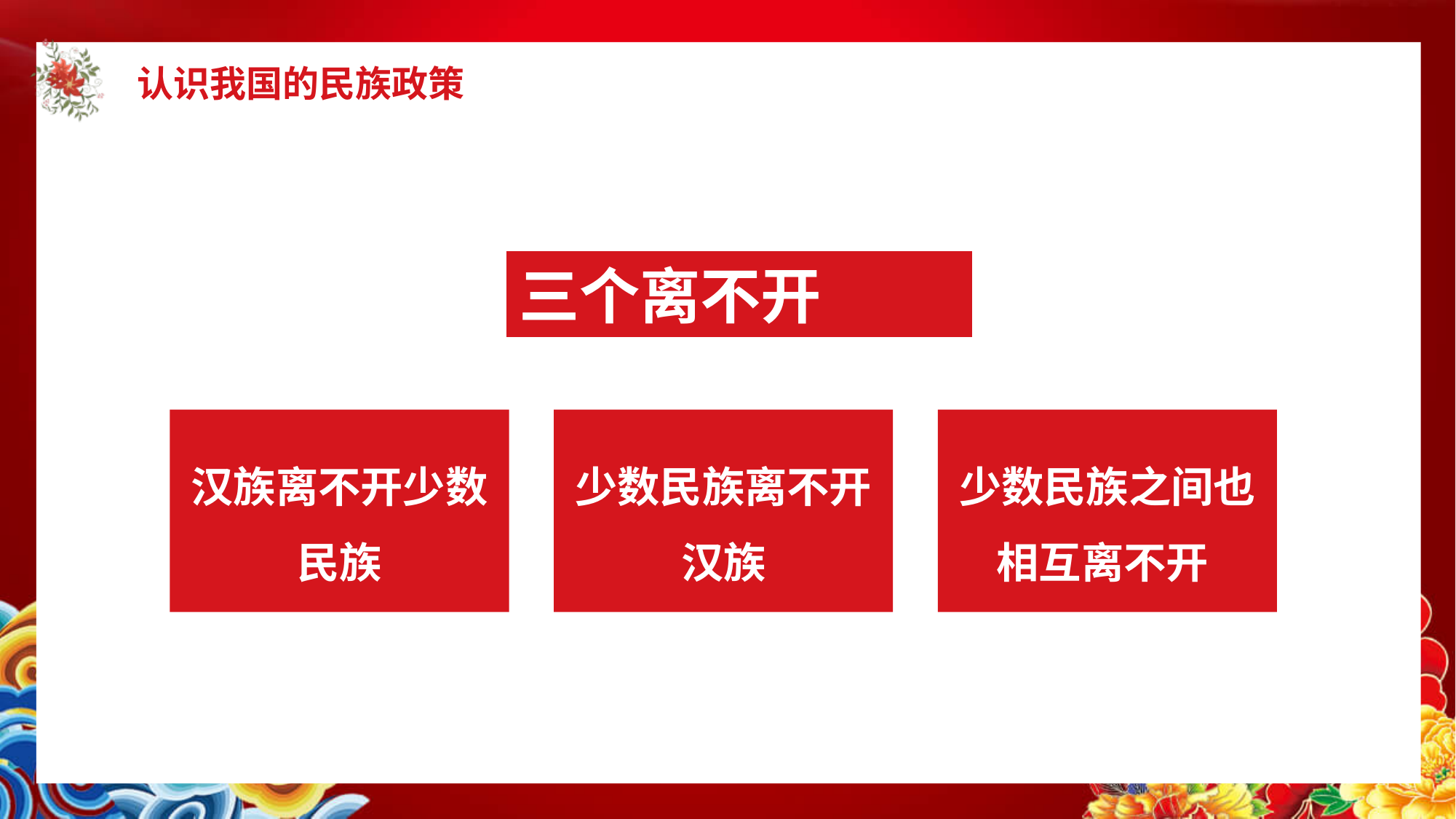

认识我国的民族政策
三个离不开
汉族离不开少数民族
少数民族离不开汉族
少数民族之间也相互离不开